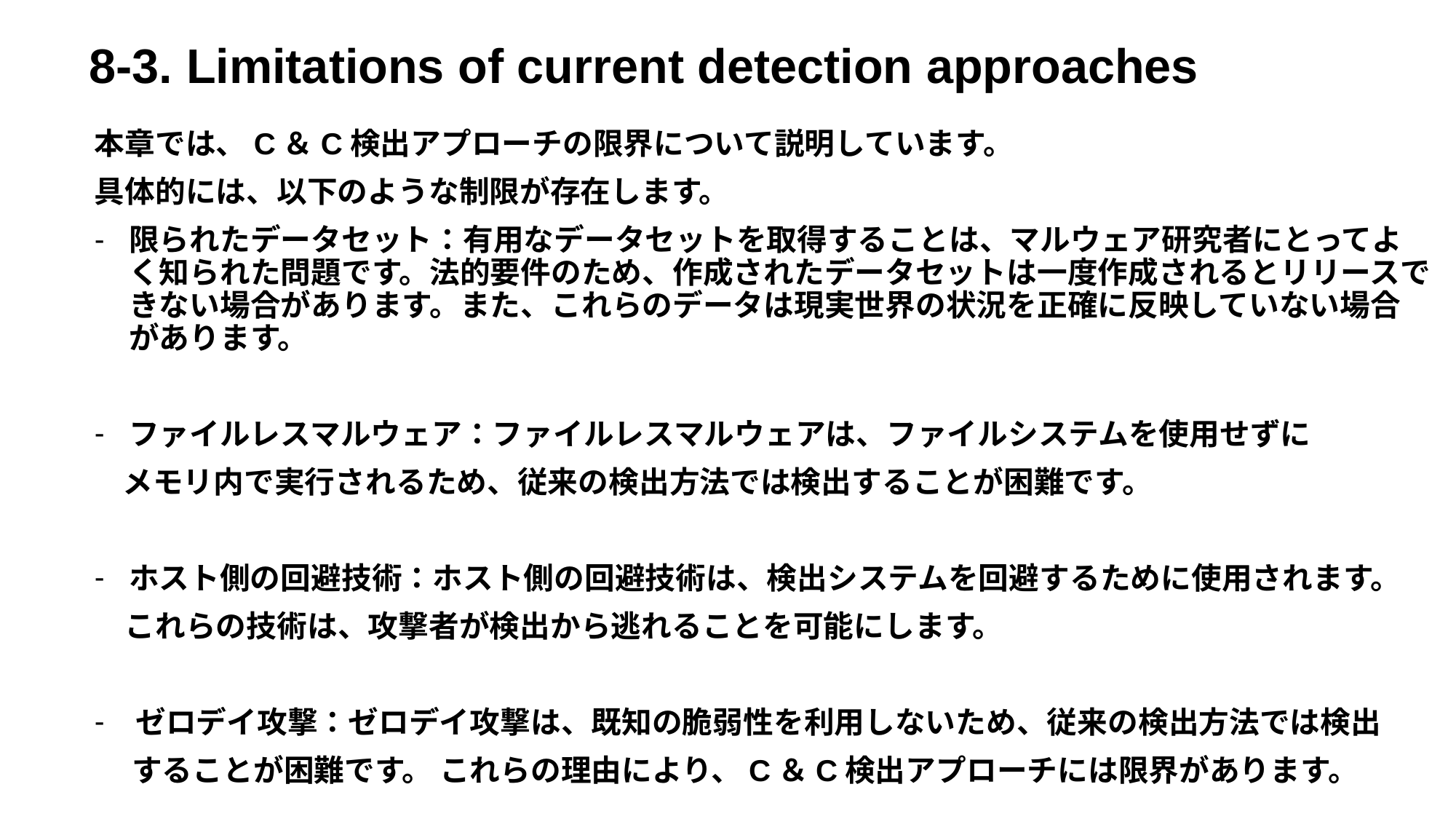

# 8-3. Limitations of current detection approaches
本章では、C＆C検出アプローチの限界について説明しています。
具体的には、以下のような制限が存在します。
限られたデータセット：有用なデータセットを取得することは、マルウェア研究者にとってよく知られた問題です。法的要件のため、作成されたデータセットは一度作成されるとリリースできない場合があります。また、これらのデータは現実世界の状況を正確に反映していない場合があります。

ファイルレスマルウェア：ファイルレスマルウェアは、ファイルシステムを使用せずに
   メモリ内で実行されるため、従来の検出方法では検出することが困難です。

ホスト側の回避技術：ホスト側の回避技術は、検出システムを回避するために使用されます。
　これらの技術は、攻撃者が検出から逃れることを可能にします。

ゼロデイ攻撃：ゼロデイ攻撃は、既知の脆弱性を利用しないため、従来の検出方法では検出
　 することが困難です。 これらの理由により、C＆C検出アプローチには限界があります。